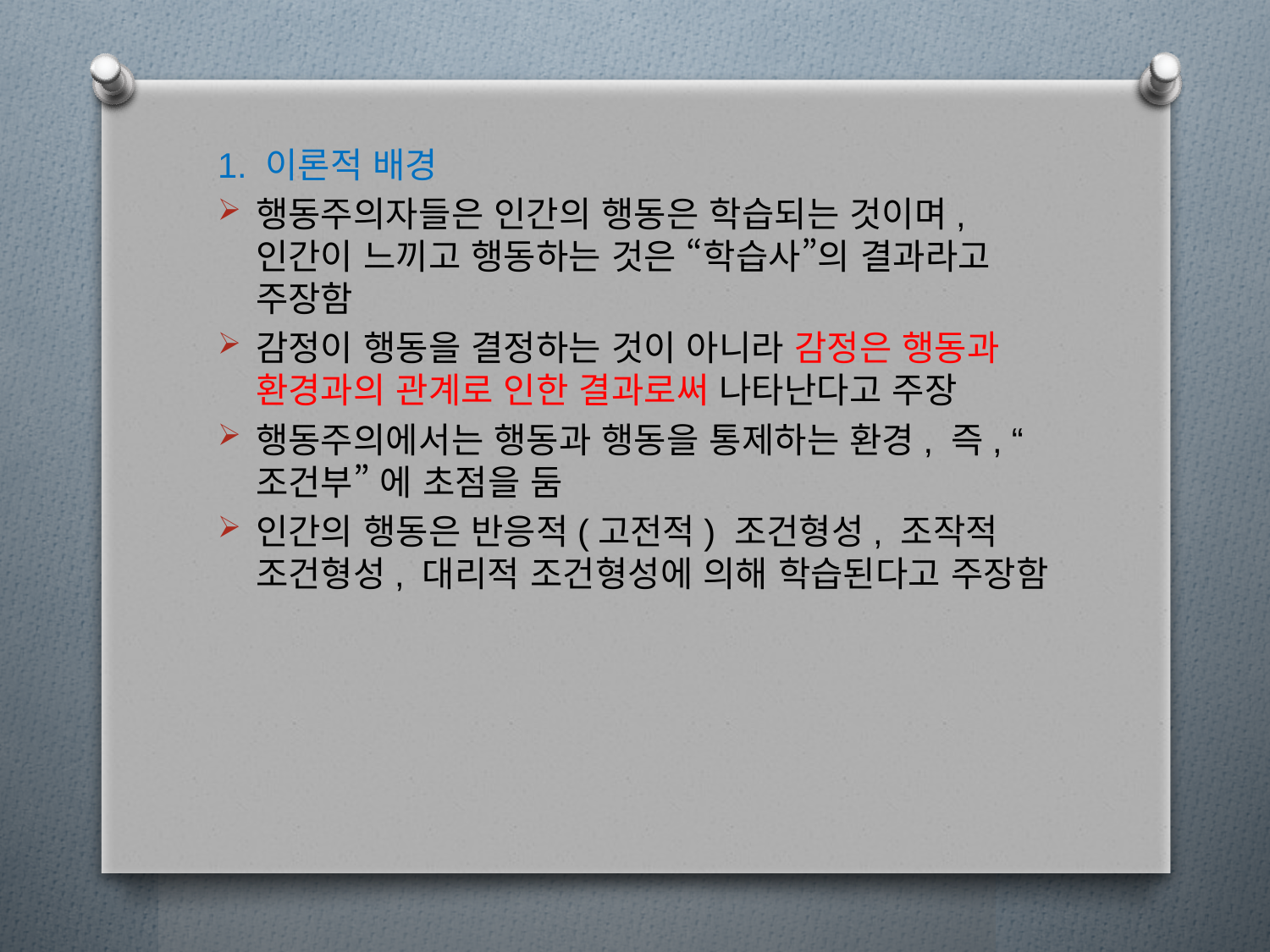

1. 이론적 배경
행동주의자들은 인간의 행동은 학습되는 것이며, 인간이 느끼고 행동하는 것은 “학습사”의 결과라고 주장함
감정이 행동을 결정하는 것이 아니라 감정은 행동과 환경과의 관계로 인한 결과로써 나타난다고 주장
행동주의에서는 행동과 행동을 통제하는 환경, 즉, “ 조건부” 에 초점을 둠
인간의 행동은 반응적(고전적) 조건형성, 조작적 조건형성, 대리적 조건형성에 의해 학습된다고 주장함